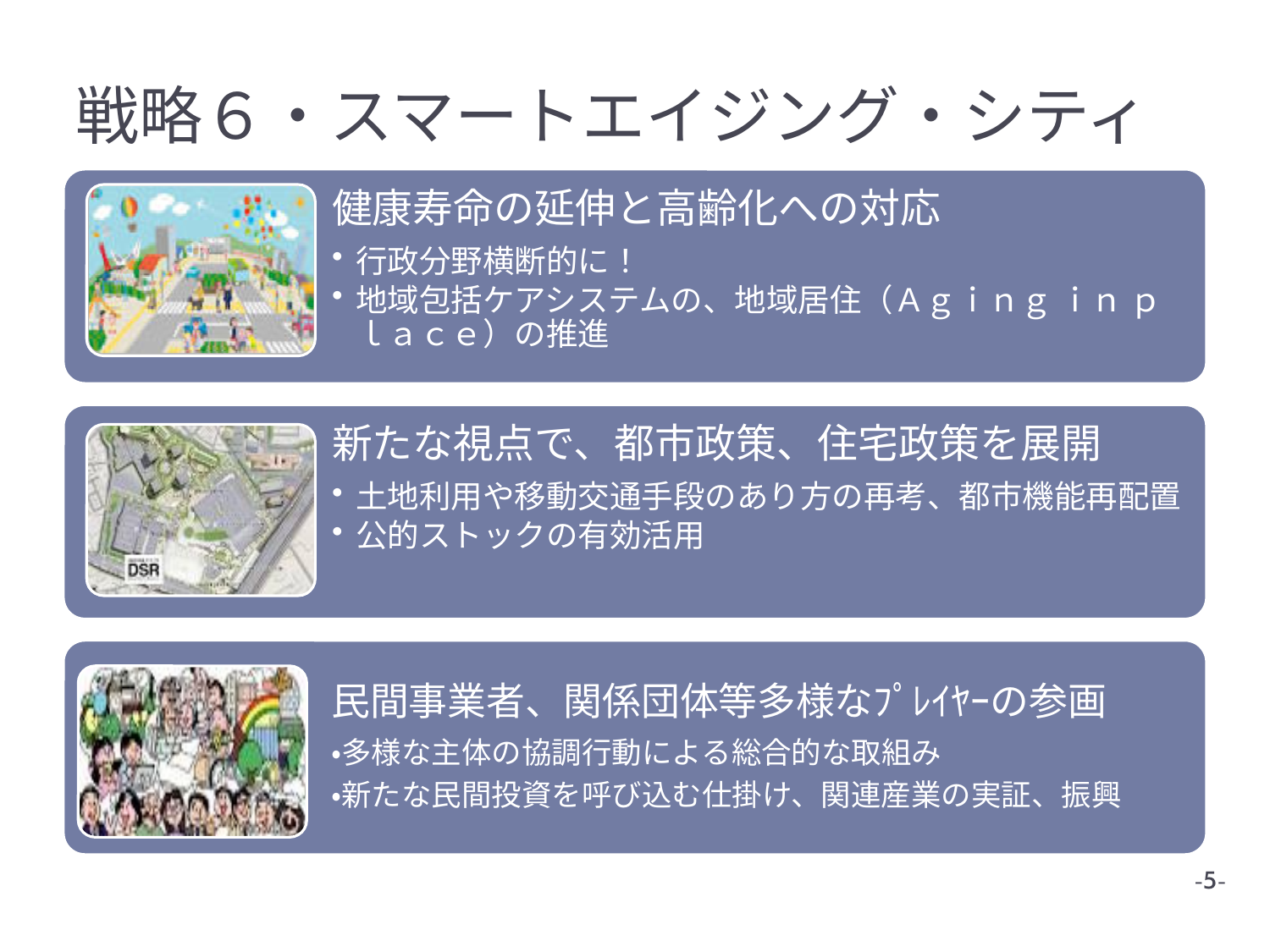

# 戦略６・スマートエイジング・シティ
健康寿命の延伸と高齢化への対応
行政分野横断的に！
地域包括ケアシステムの、地域居住（Ａｇｉｎｇ ｉｎ ｐｌａｃｅ）の推進
新たな視点で、都市政策、住宅政策を展開
土地利用や移動交通手段のあり方の再考、都市機能再配置
公的ストックの有効活用
民間事業者、関係団体等多様なﾌﾟﾚｲﾔｰの参画
・多様な主体の協調行動による総合的な取組み
・新たな民間投資を呼び込む仕掛け、関連産業の実証、振興
-5-